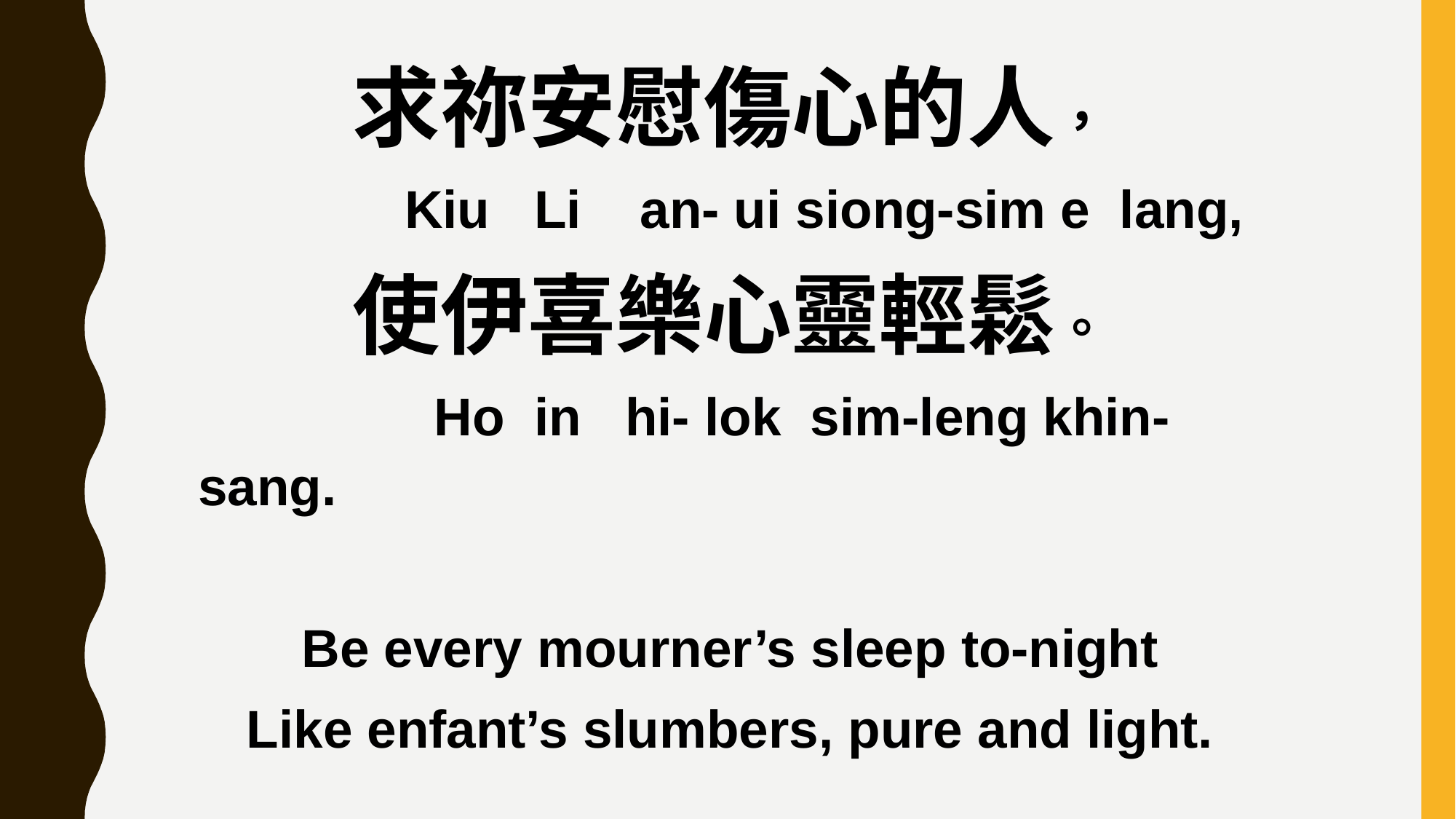

求祢安慰傷心的人，
              Kiu   Li    an- ui siong-sim e  lang,
使伊喜樂心靈輕鬆。
                Ho  in   hi- lok  sim-leng khin-sang.

Be every mourner’s sleep to-night
Like enfant’s slumbers, pure and light.